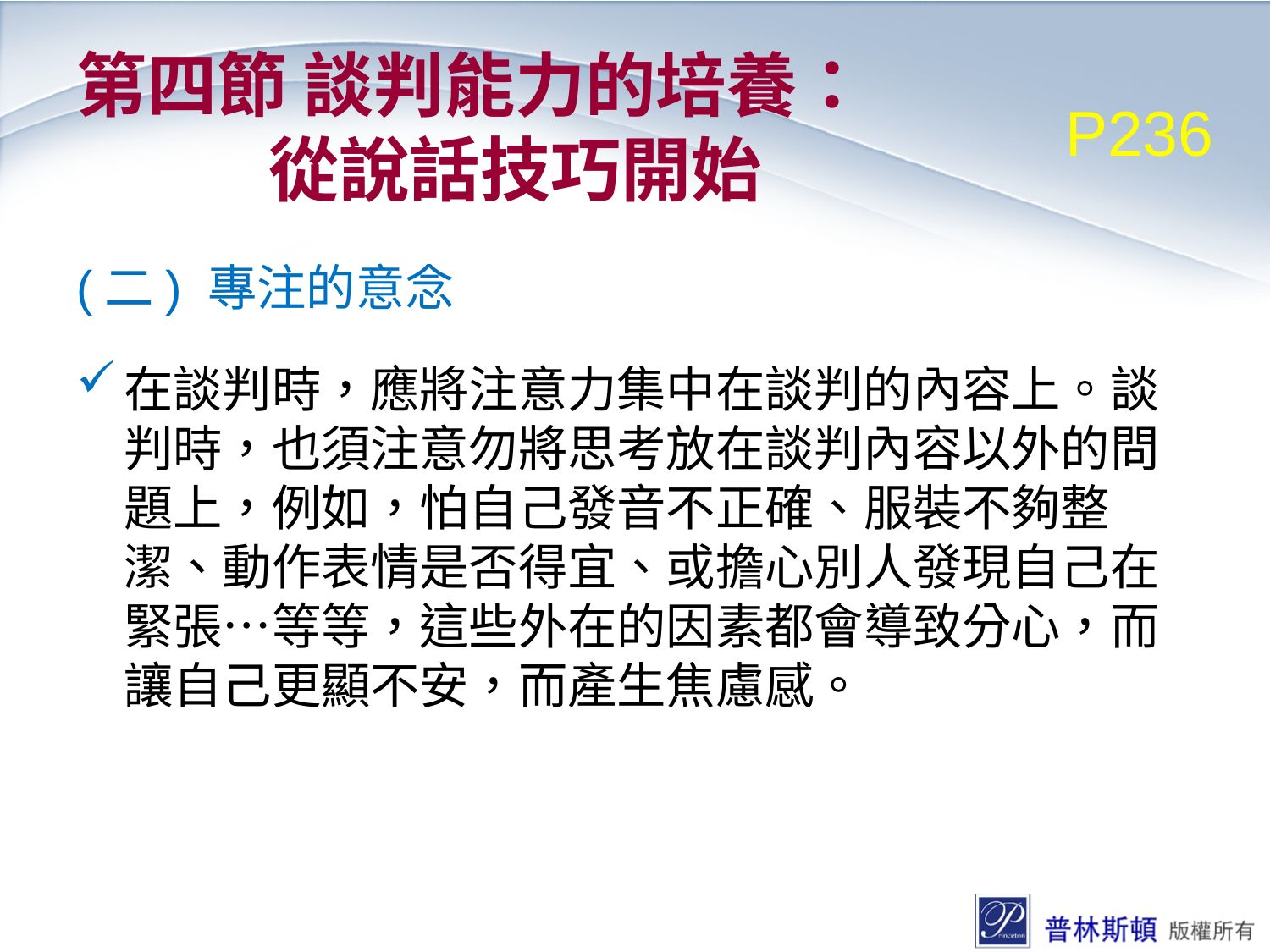

# 第四節 談判能力的培養： 從說話技巧開始
P236
(二) 專注的意念
在談判時，應將注意力集中在談判的內容上。談判時，也須注意勿將思考放在談判內容以外的問題上，例如，怕自己發音不正確、服裝不夠整潔、動作表情是否得宜、或擔心別人發現自己在緊張…等等，這些外在的因素都會導致分心，而讓自己更顯不安，而產生焦慮感。